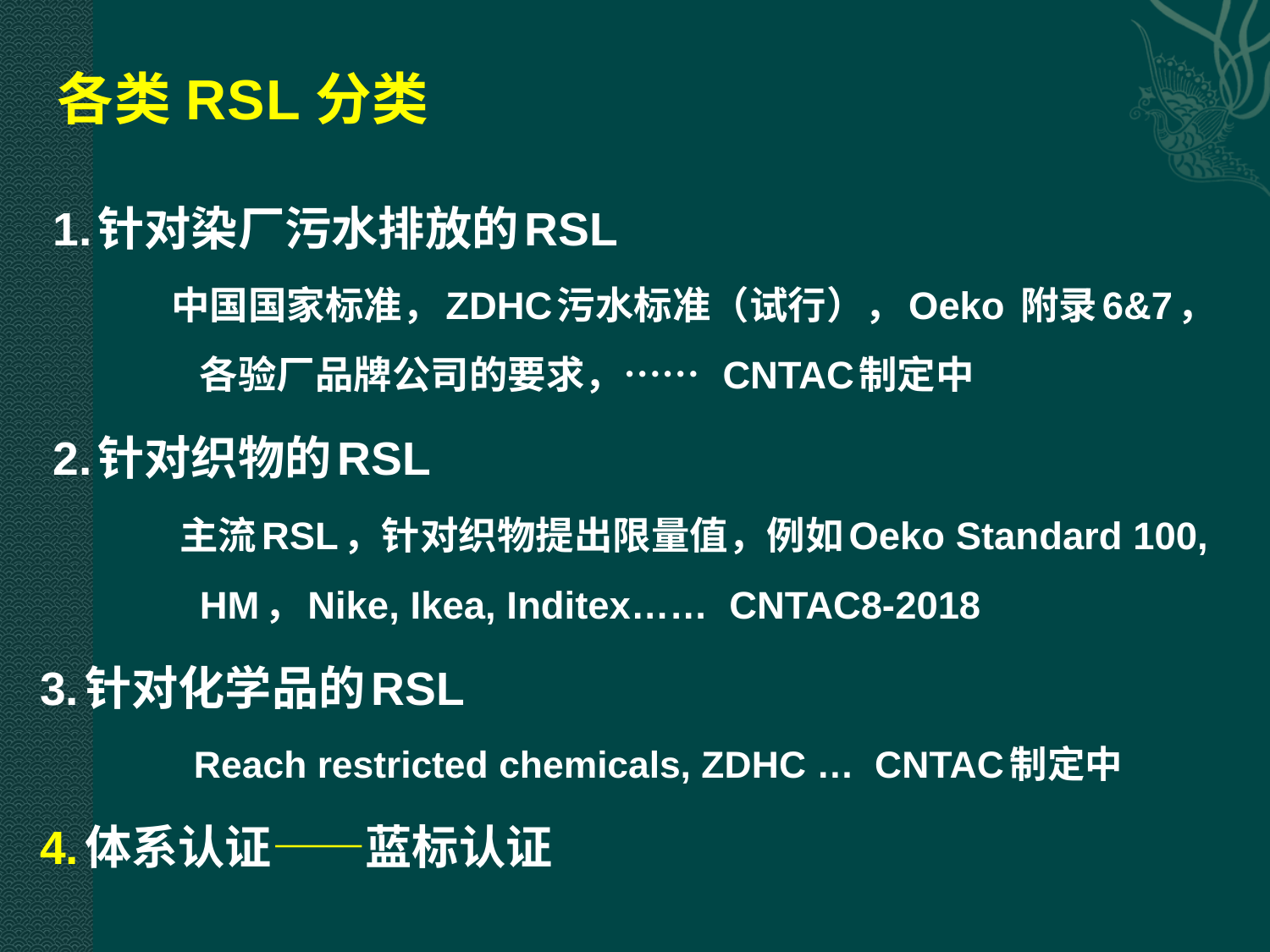

# 各类RSL分类
 1.针对染厂污水排放的RSL
          中国国家标准，ZDHC污水标准（试行），Oeko 附录6&7，各验厂品牌公司的要求，……  CNTAC制定中
 2.针对织物的RSL
           主流RSL，针对织物提出限量值，例如Oeko Standard 100, HM，Nike, Ikea, Inditex……  CNTAC8-2018
3.针对化学品的RSL
           Reach restricted chemicals, ZDHC …  CNTAC制定中
4.体系认证——蓝标认证